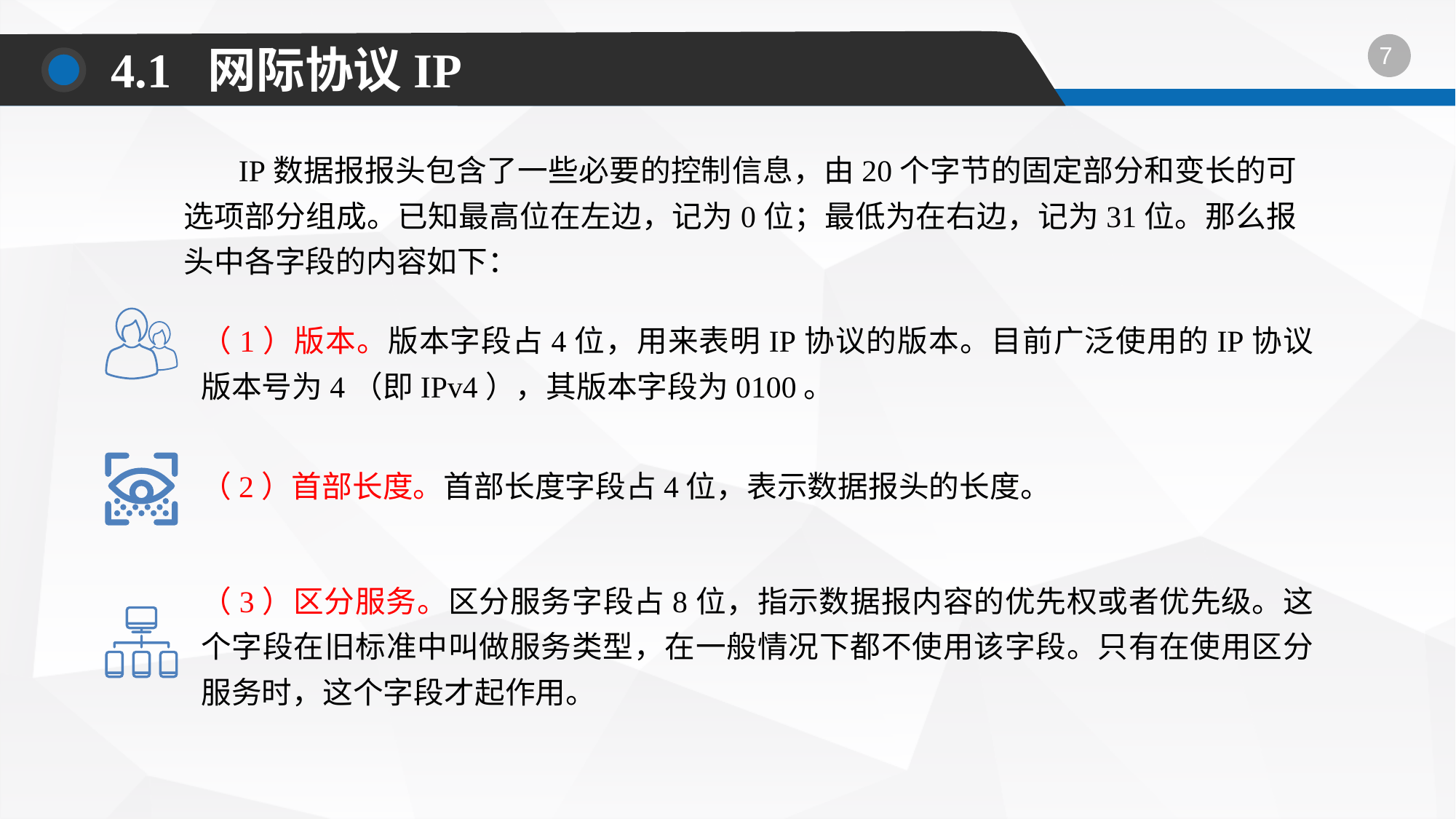

4.1  网际协议IP
IP数据报报头包含了一些必要的控制信息，由20个字节的固定部分和变长的可选项部分组成。已知最高位在左边，记为0位；最低为在右边，记为31位。那么报头中各字段的内容如下：

（1）版本。版本字段占4位，用来表明IP协议的版本。目前广泛使用的IP协议版本号为4（即IPv4），其版本字段为0100。

（2）首部长度。首部长度字段占4位，表示数据报头的长度。
（3）区分服务。区分服务字段占8位，指示数据报内容的优先权或者优先级。这个字段在旧标准中叫做服务类型，在一般情况下都不使用该字段。只有在使用区分服务时，这个字段才起作用。